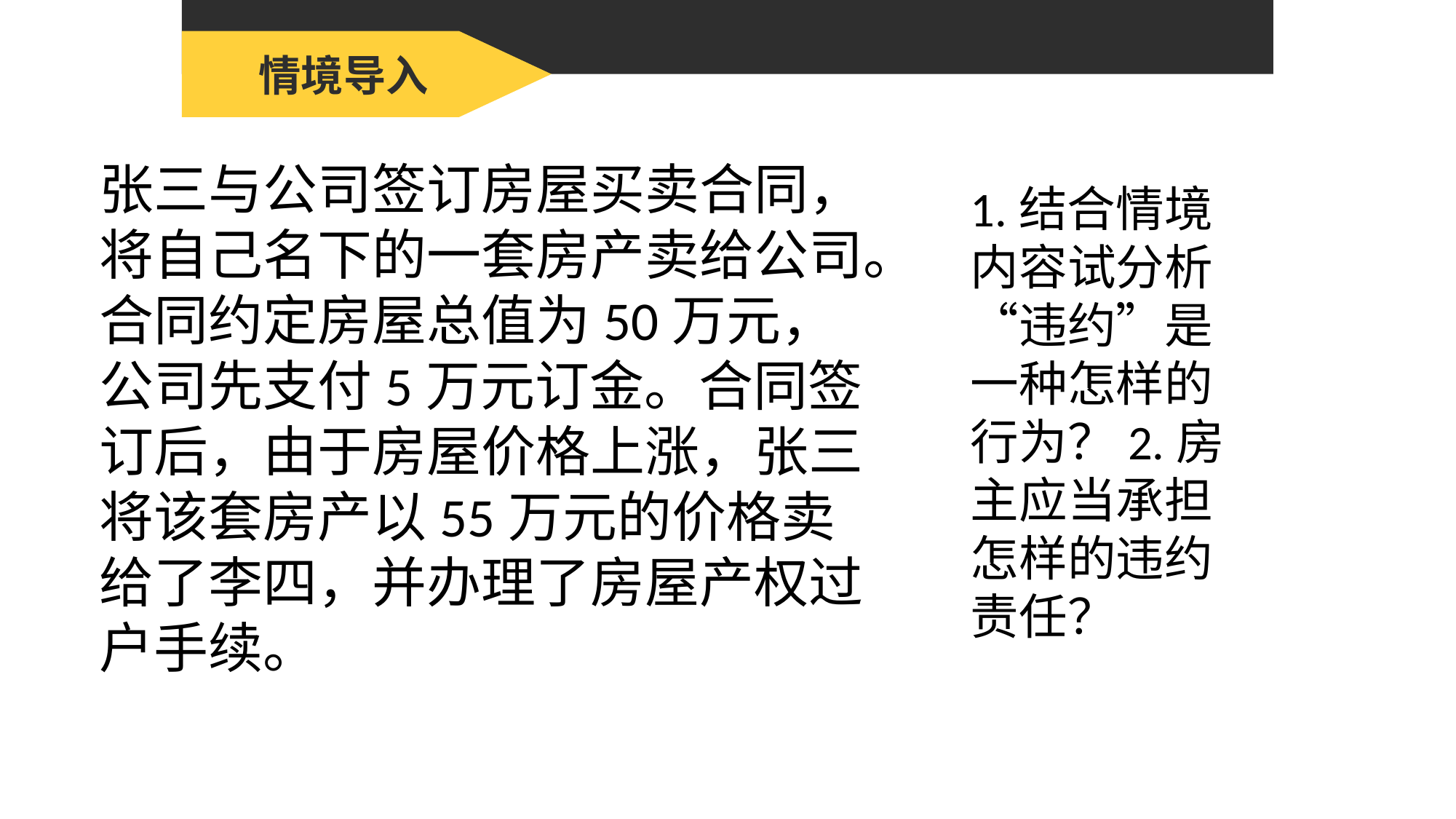

情境导入
张三与公司签订房屋买卖合同，将自己名下的一套房产卖给公司。合同约定房屋总值为50万元，公司先支付5万元订金。合同签订后，由于房屋价格上涨，张三将该套房产以55万元的价格卖给了李四，并办理了房屋产权过户手续。
1.结合情境内容试分析“违约”是一种怎样的行为？2.房主应当承担怎样的违约责任？